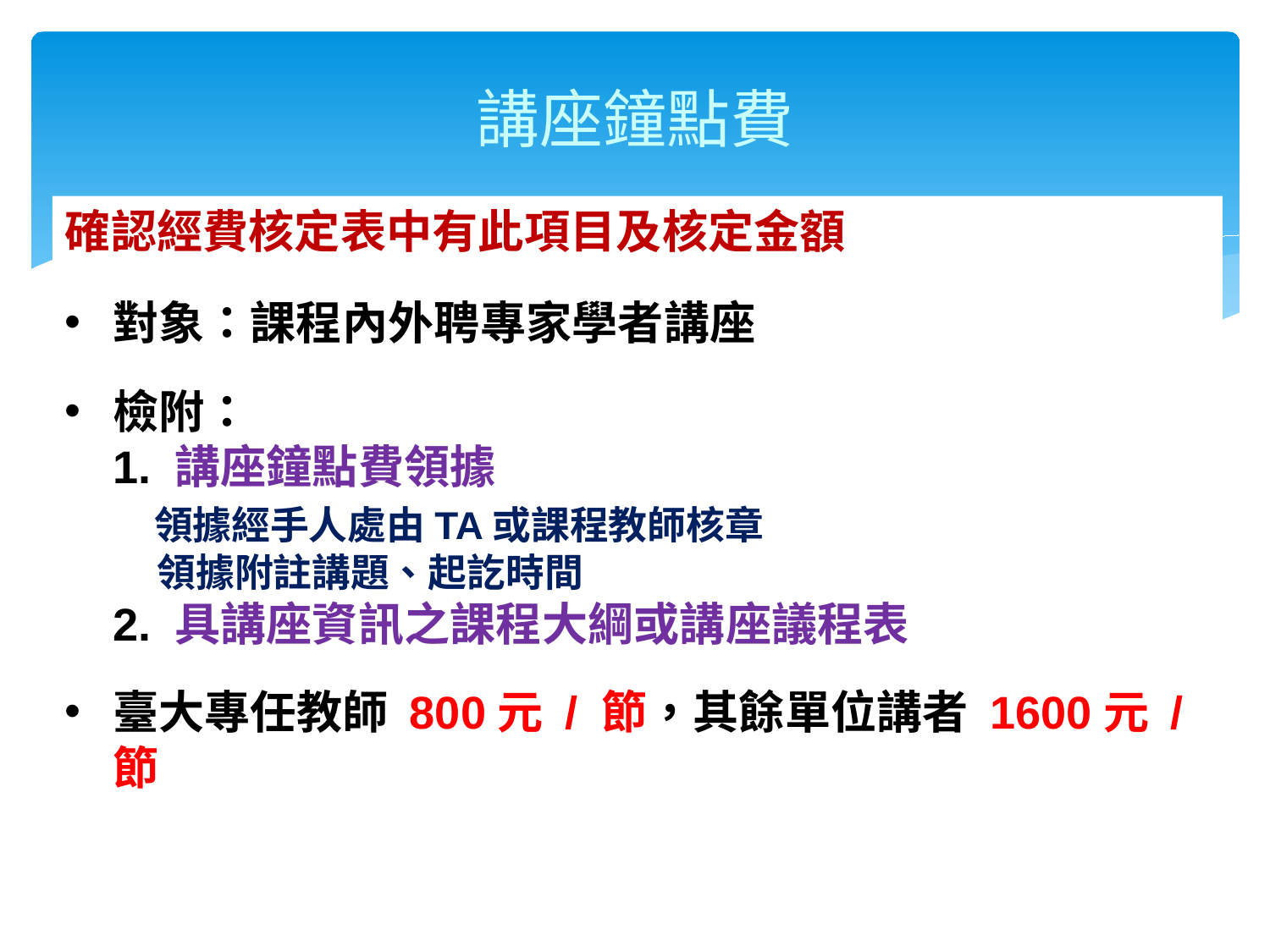

# 講座鐘點費
確認經費核定表中有此項目及核定金額
對象：課程內外聘專家學者講座

檢附：
1. 講座鐘點費領據
    領據經手人處由TA或課程教師核章
     領據附註講題、起訖時間
2. 具講座資訊之課程大綱或講座議程表

臺大專任教師 800元 / 節，其餘單位講者 1600元 / 節